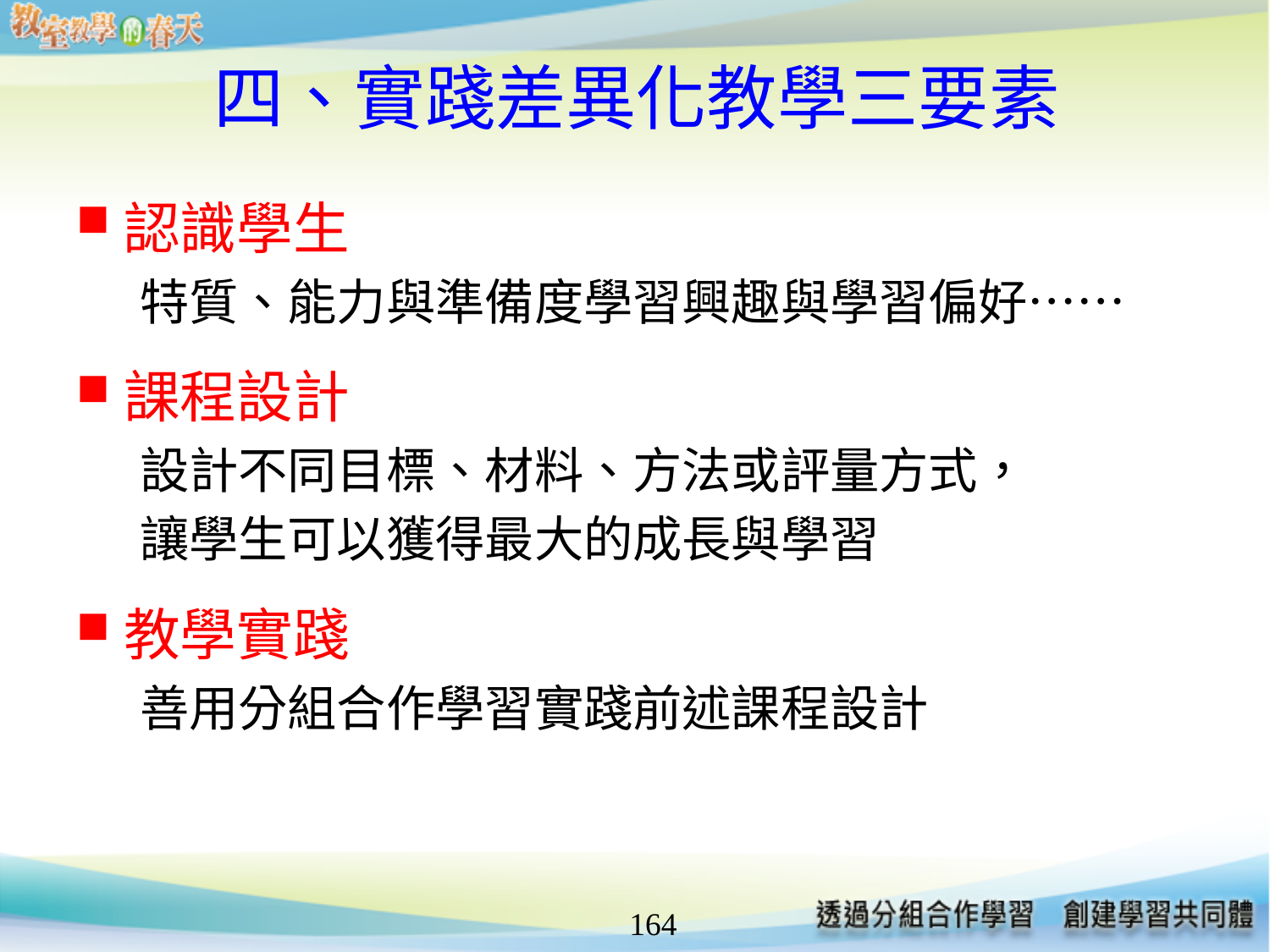

# 四、實踐差異化教學三要素
認識學生
特質、能力與準備度學習興趣與學習偏好……
課程設計
設計不同目標、材料、方法或評量方式，
讓學生可以獲得最大的成長與學習
教學實踐
善用分組合作學習實踐前述課程設計
164